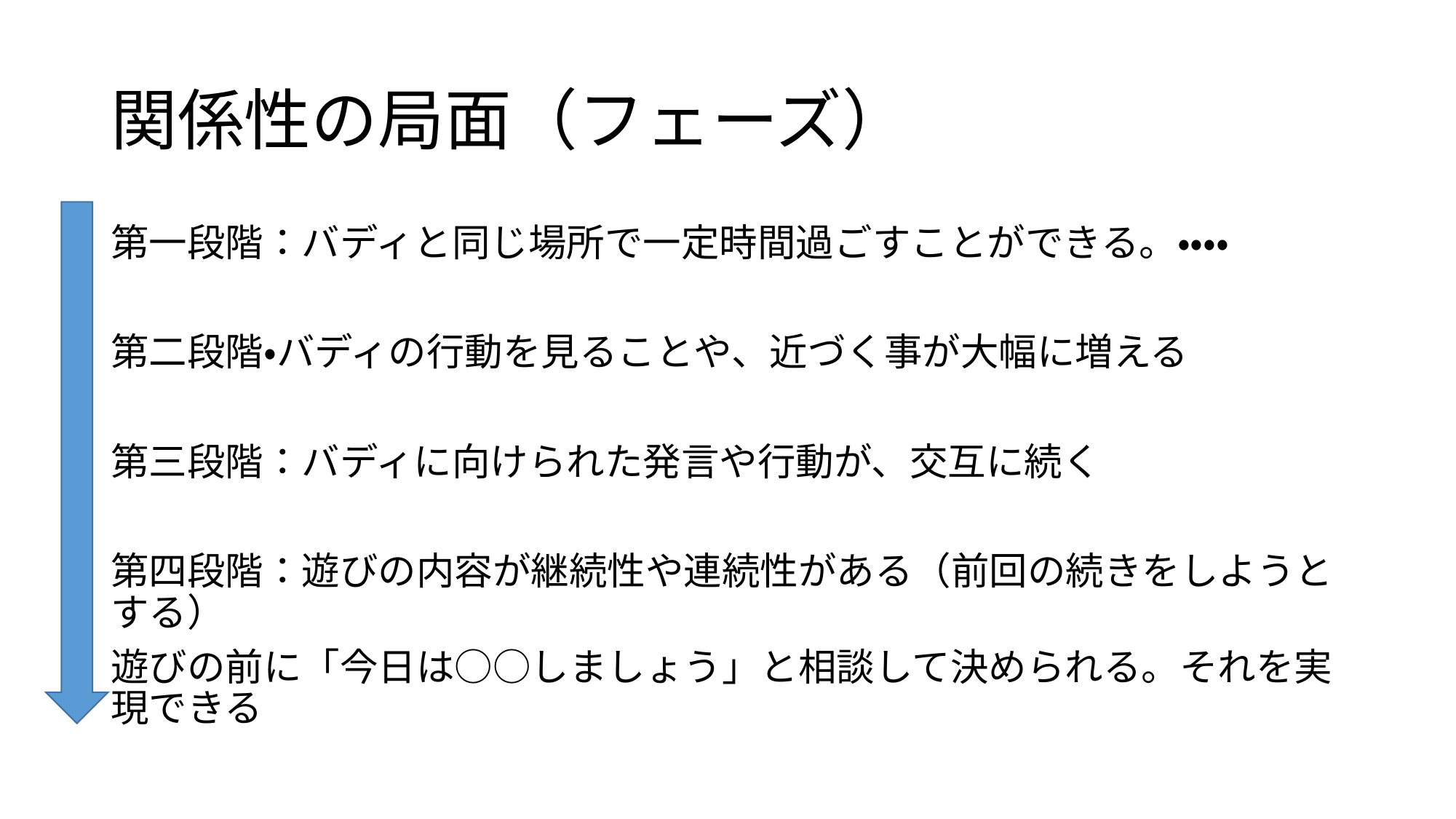

# 関係性の局面（フェーズ）

第一段階：バディと同じ場所で一定時間過ごすことができる。・・・・

第二段階・バディの行動を見ることや、近づく事が大幅に増える

第三段階：バディに向けられた発言や行動が、交互に続く

第四段階：遊びの内容が継続性や連続性がある（前回の続きをしようとする）
遊びの前に「今日は○○しましょう」と相談して決められる。それを実現できる